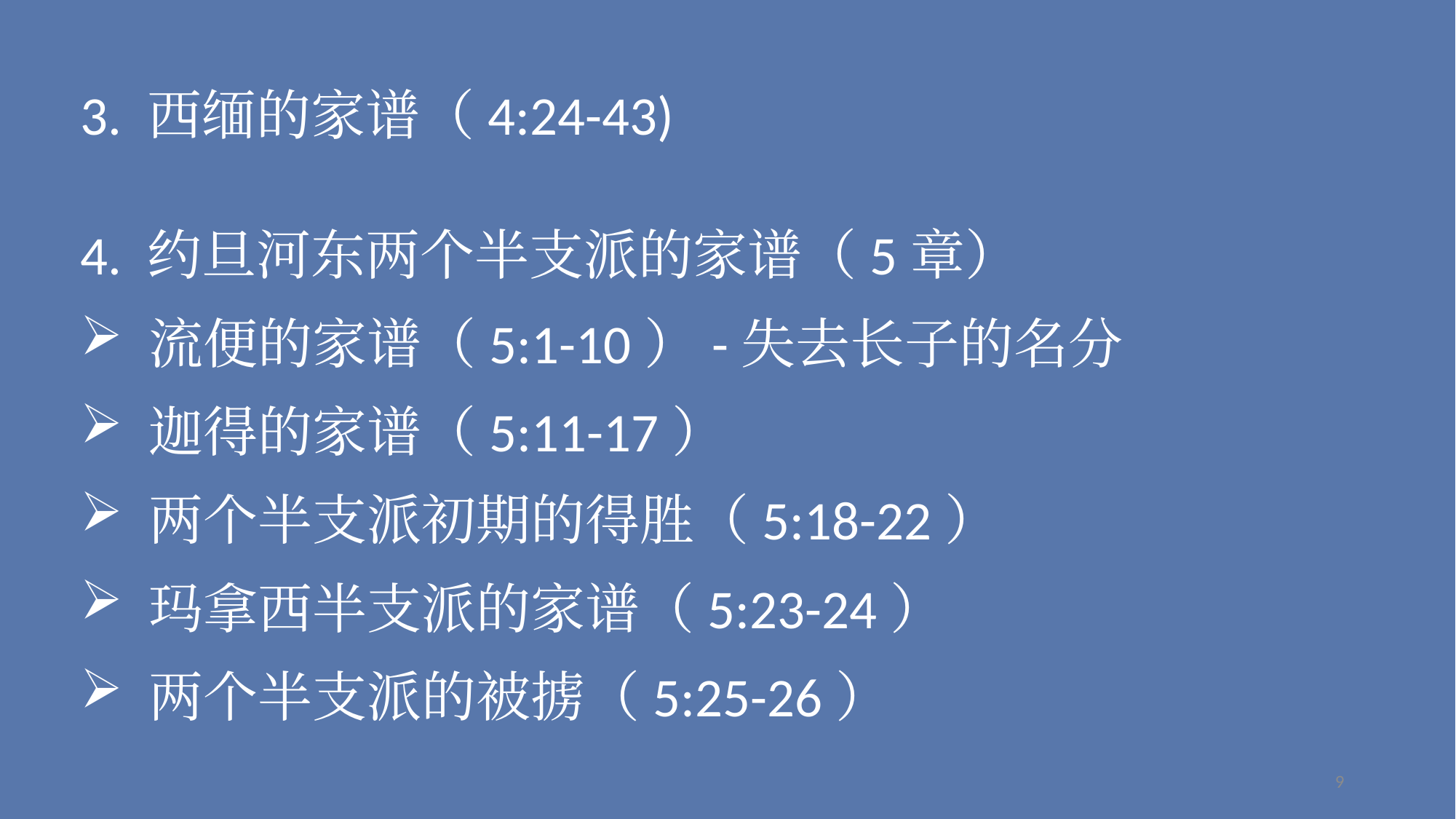

3. 西缅的家谱（4:24-43)

4. 约旦河东两个半支派的家谱（5章）
流便的家谱（5:1-10）-失去长子的名分
迦得的家谱（5:11-17）
两个半支派初期的得胜（5:18-22）
玛拿西半支派的家谱（5:23-24）
两个半支派的被掳（5:25-26）
9